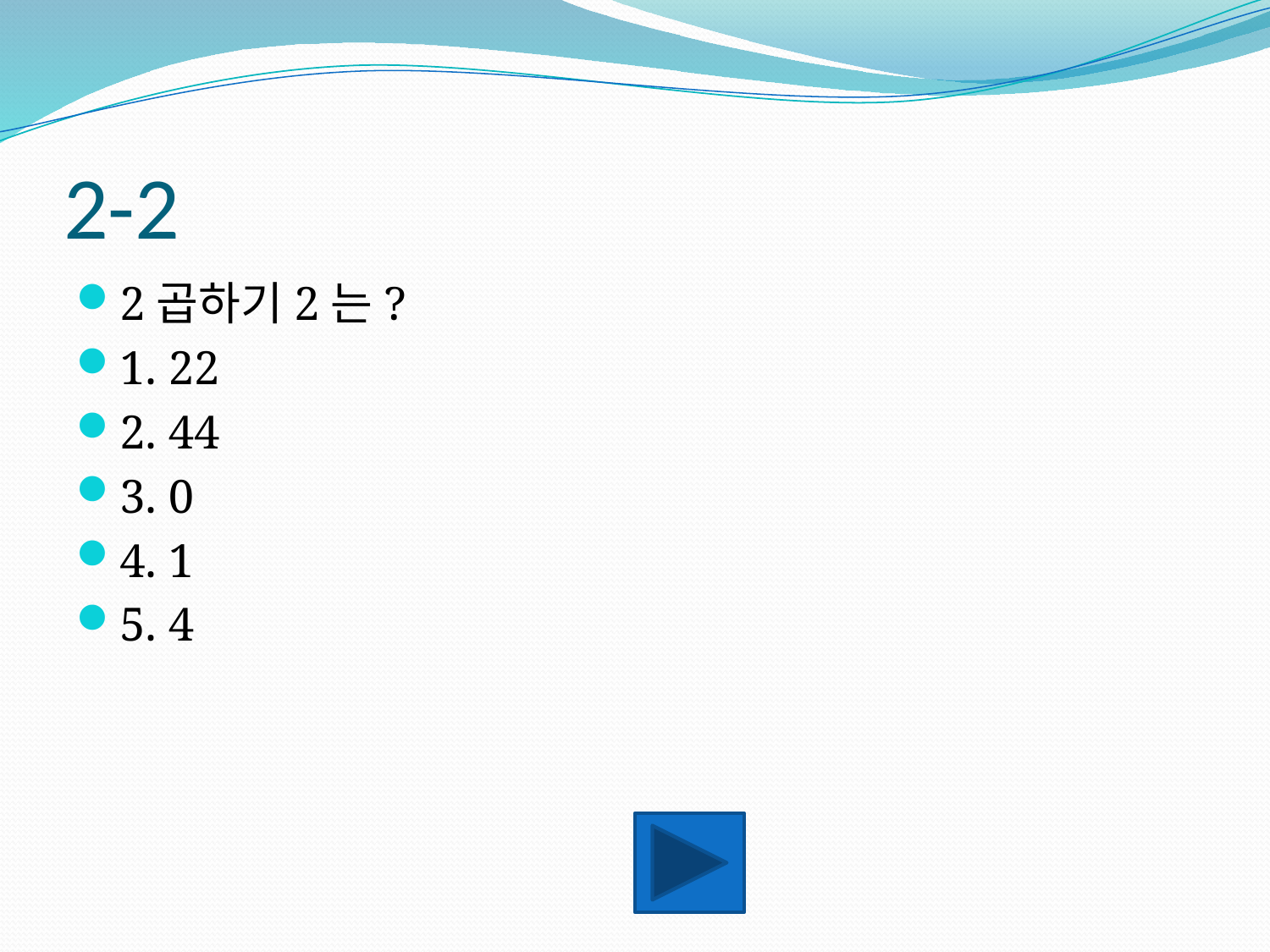

# 2-2
2곱하기2는?
1. 22
2. 44
3. 0
4. 1
5. 4